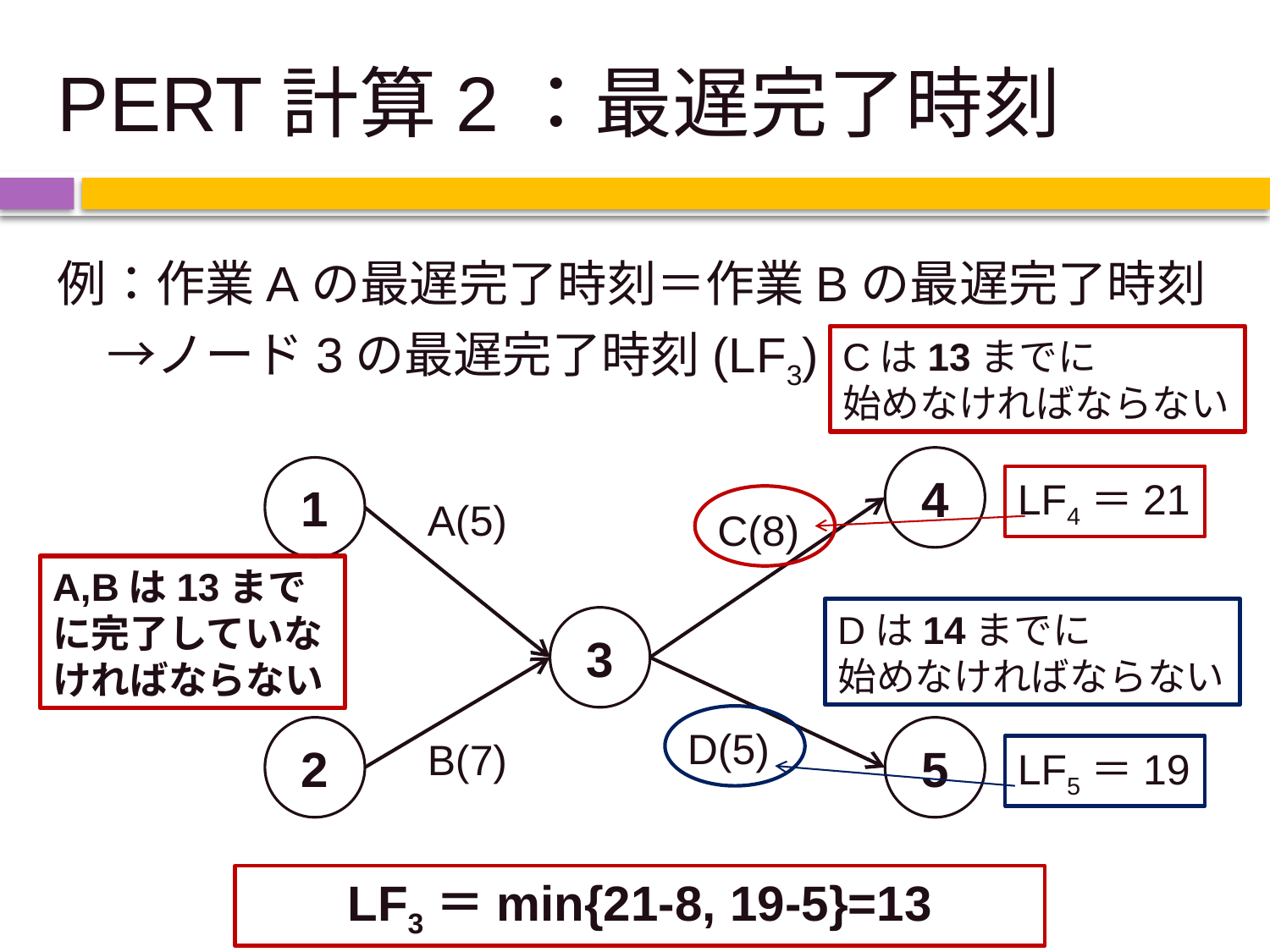

# PERT計算2：最遅完了時刻
例：作業Aの最遅完了時刻＝作業Bの最遅完了時刻
　→ノード3の最遅完了時刻(LF3)
Cは13までに
始めなければならない
4
1
LF4＝21

A(5)
C(8)
A,Bは13までに完了していなければならない
Dは14までに
始めなければならない
3

D(5)
2
5
B(7)
LF5＝19
LF3＝min{21-8, 19-5}=13